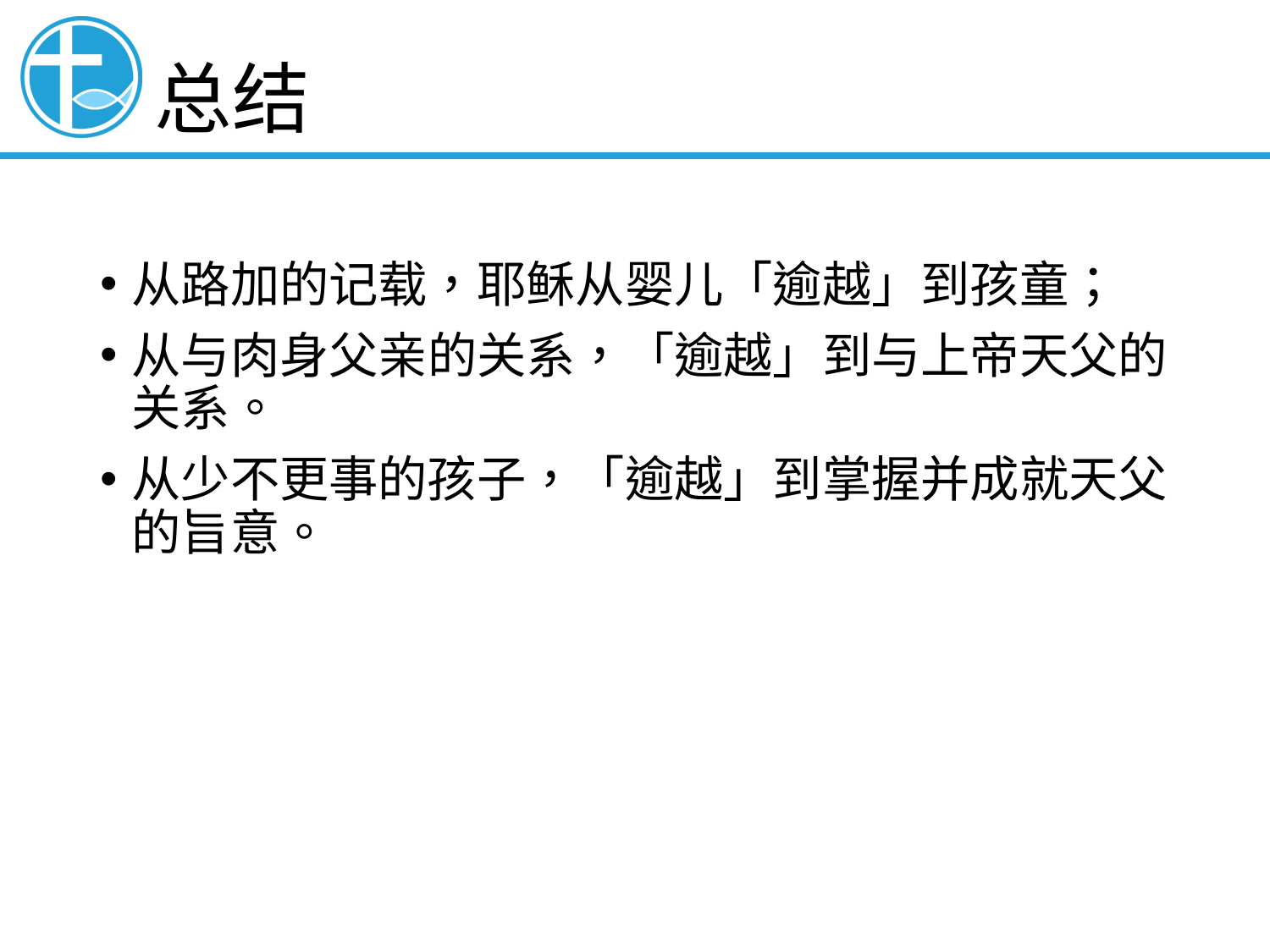

# 总结
从路加的记载，耶稣从婴儿「逾越」到孩童；
从与肉身父亲的关系，「逾越」到与上帝天父的关系。
从少不更事的孩子，「逾越」到掌握并成就天父的旨意。